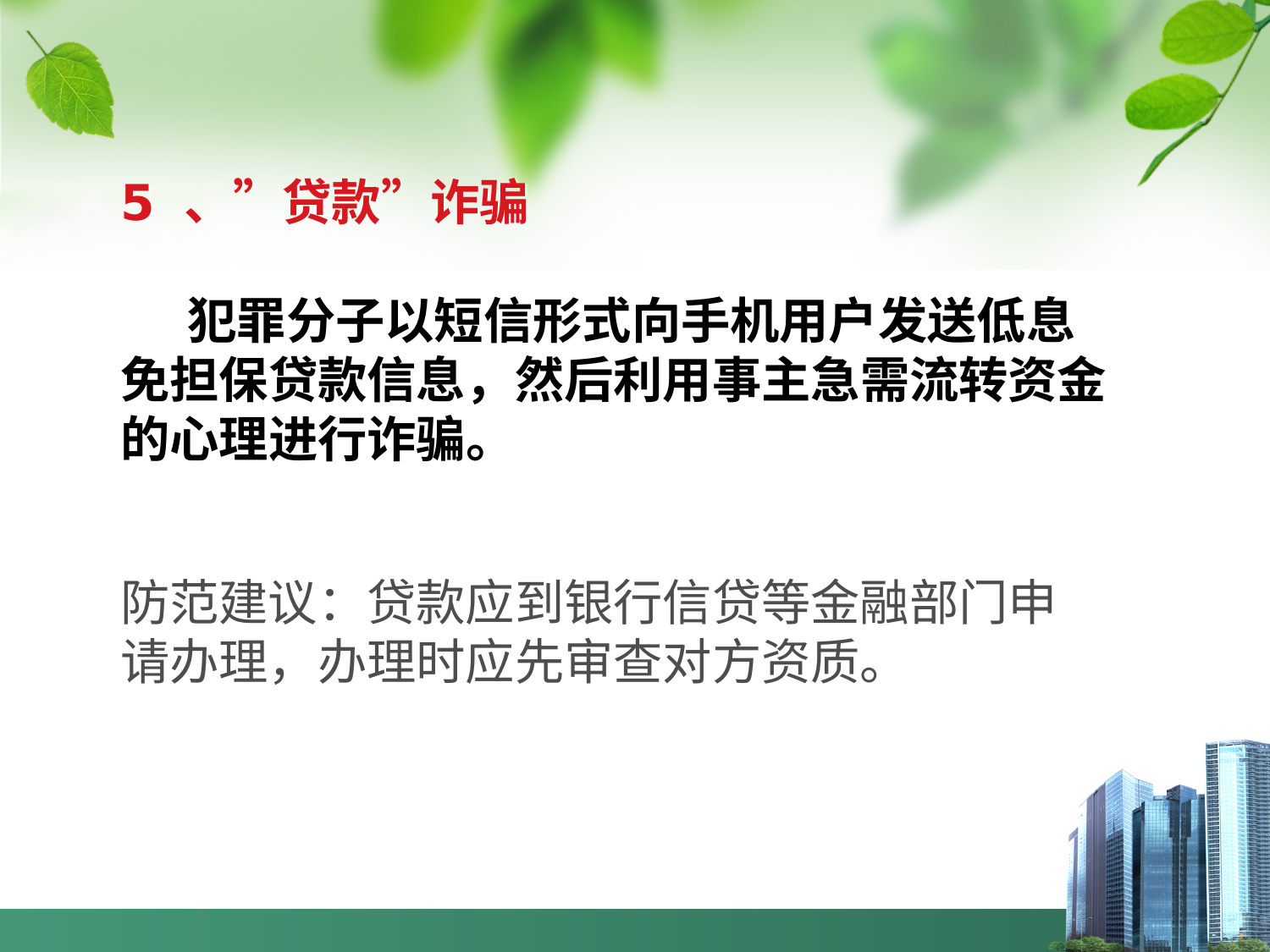

# 5 、”贷款”诈骗 犯罪分子以短信形式向手机用户发送低息免担保贷款信息，然后利用事主急需流转资金的心理进行诈骗。
1
防范建议：贷款应到银行信贷等金融部门申请办理，办理时应先审查对方资质。